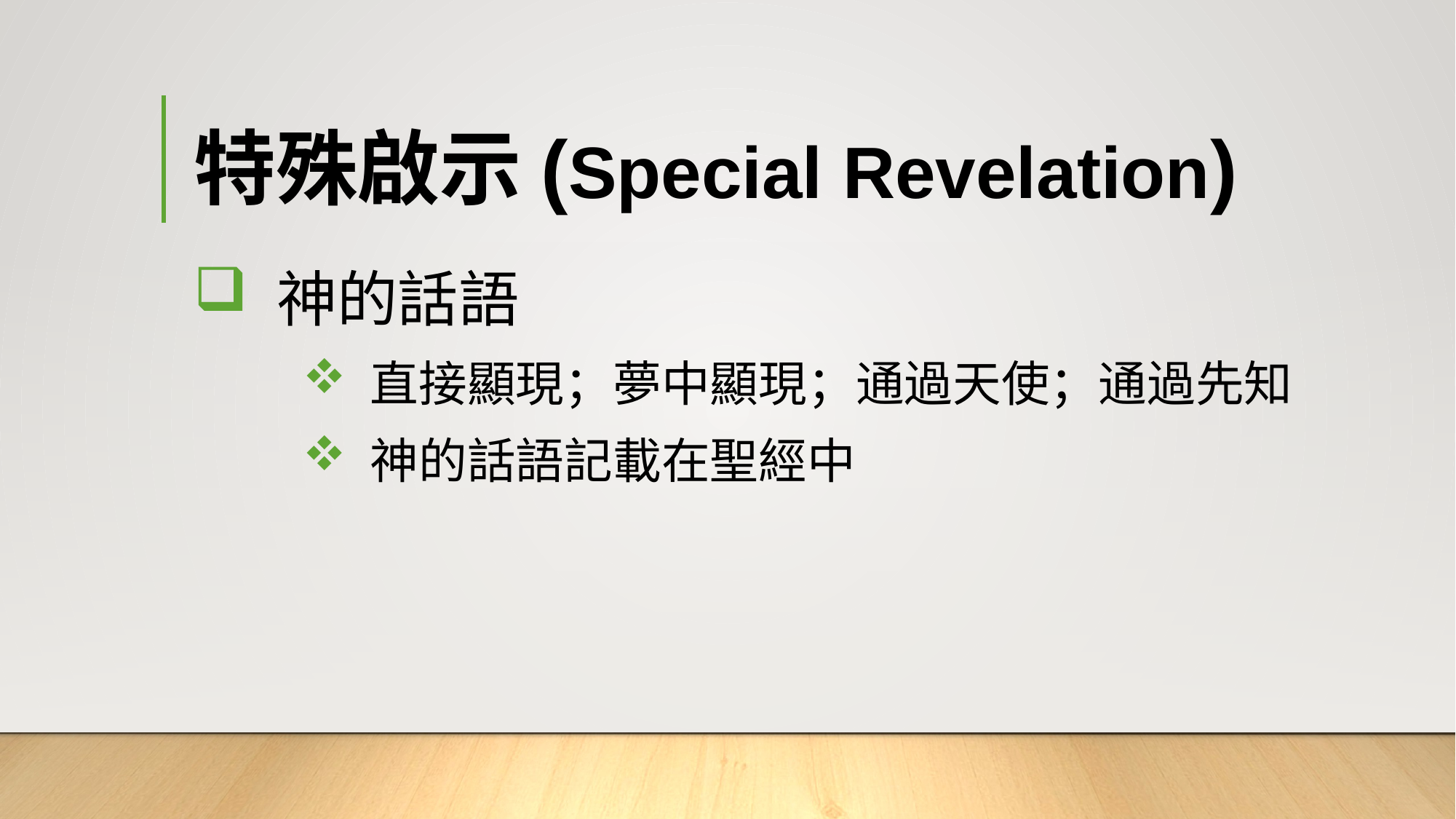

# 特殊啟示(Special Revelation)
 神的話語
 直接顯現；夢中顯現；通過天使；通過先知
 神的話語記載在聖經中